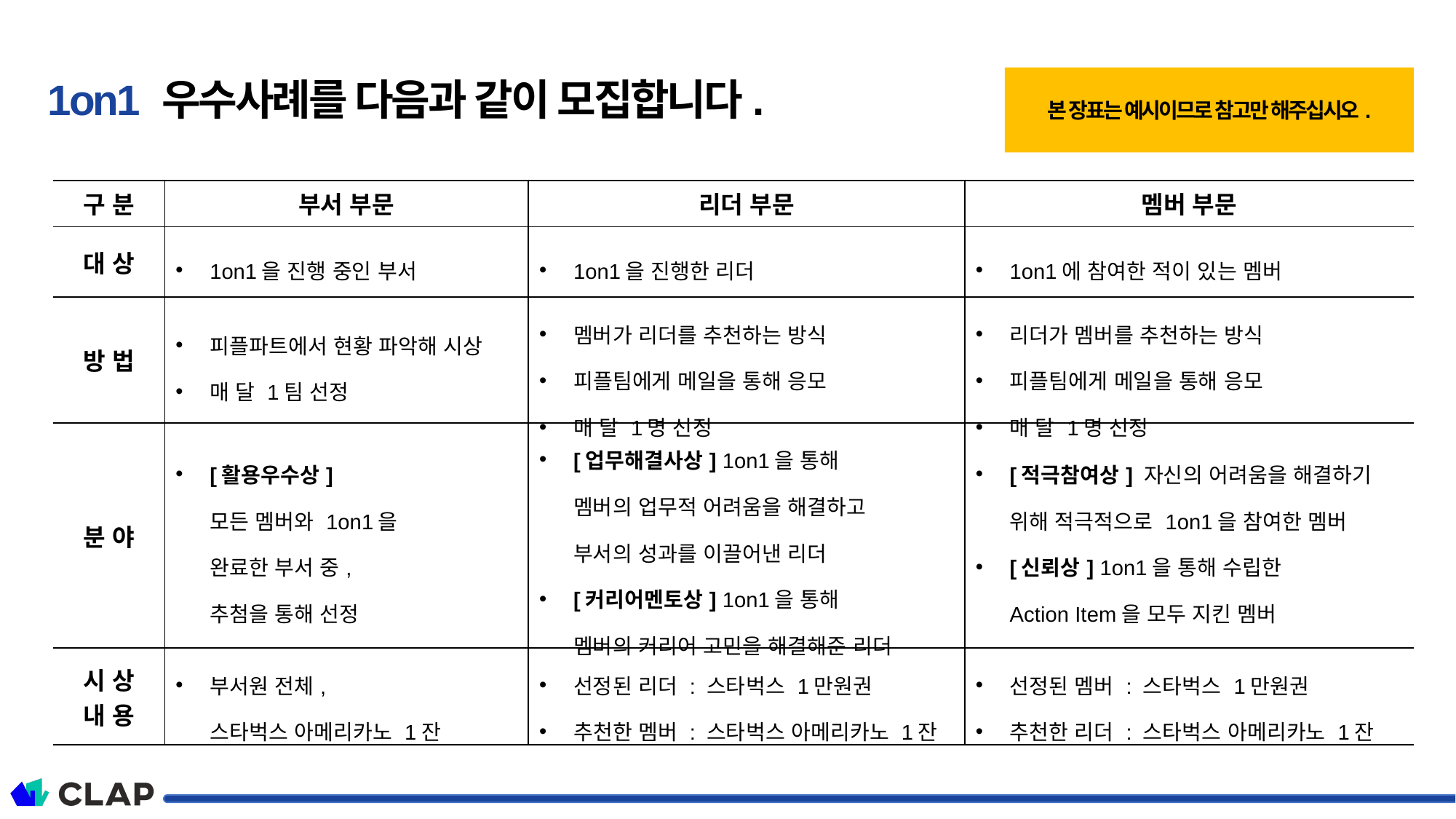

1on1 우수사례를 다음과 같이 모집합니다.
본 장표는 예시이므로 참고만 해주십시오.
| 구 분 | 부서 부문 | 리더 부문 | 멤버 부문 |
| --- | --- | --- | --- |
| 대 상 | 1on1을 진행 중인 부서 | 1on1을 진행한 리더 | 1on1에 참여한 적이 있는 멤버 |
| 방 법 | 피플파트에서 현황 파악해 시상 매 달 1팀 선정 | 멤버가 리더를 추천하는 방식 피플팀에게 메일을 통해 응모 매 달 1명 선정 | 리더가 멤버를 추천하는 방식 피플팀에게 메일을 통해 응모 매 달 1명 선정 |
| 분 야 | [활용우수상] 모든 멤버와 1on1을 완료한 부서 중, 추첨을 통해 선정 | [업무해결사상] 1on1을 통해 멤버의 업무적 어려움을 해결하고 부서의 성과를 이끌어낸 리더 [커리어멘토상] 1on1을 통해 멤버의 커리어 고민을 해결해준 리더 | [적극참여상] 자신의 어려움을 해결하기 위해 적극적으로 1on1을 참여한 멤버 [신뢰상] 1on1을 통해 수립한 Action Item을 모두 지킨 멤버 |
| 시 상 내 용 | 부서원 전체, 스타벅스 아메리카노 1잔 | 선정된 리더 : 스타벅스 1만원권 추천한 멤버 : 스타벅스 아메리카노 1잔 | 선정된 멤버 : 스타벅스 1만원권 추천한 리더 : 스타벅스 아메리카노 1잔 |